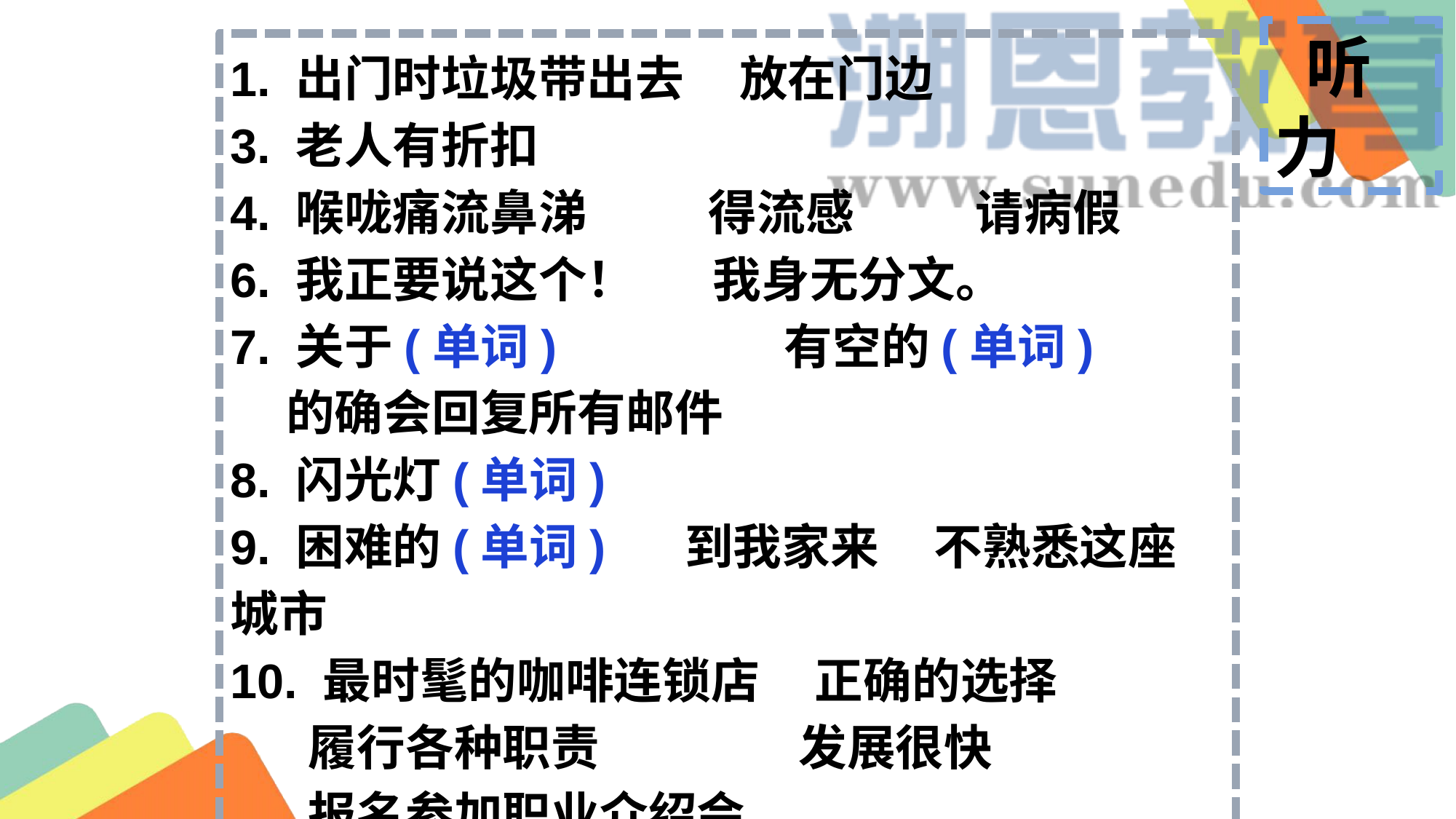

听力
1. 出门时垃圾带出去     放在门边
3. 老人有折扣
4. 喉咙痛流鼻涕           得流感           请病假
6. 我正要说这个！       我身无分文。
7. 关于(单词)                有空的(单词)
    的确会回复所有邮件
8. 闪光灯(单词)
9. 困难的(单词)     到我家来     不熟悉这座城市
10. 最时髦的咖啡连锁店     正确的选择
      履行各种职责                  发展很快
      报名参加职业介绍会